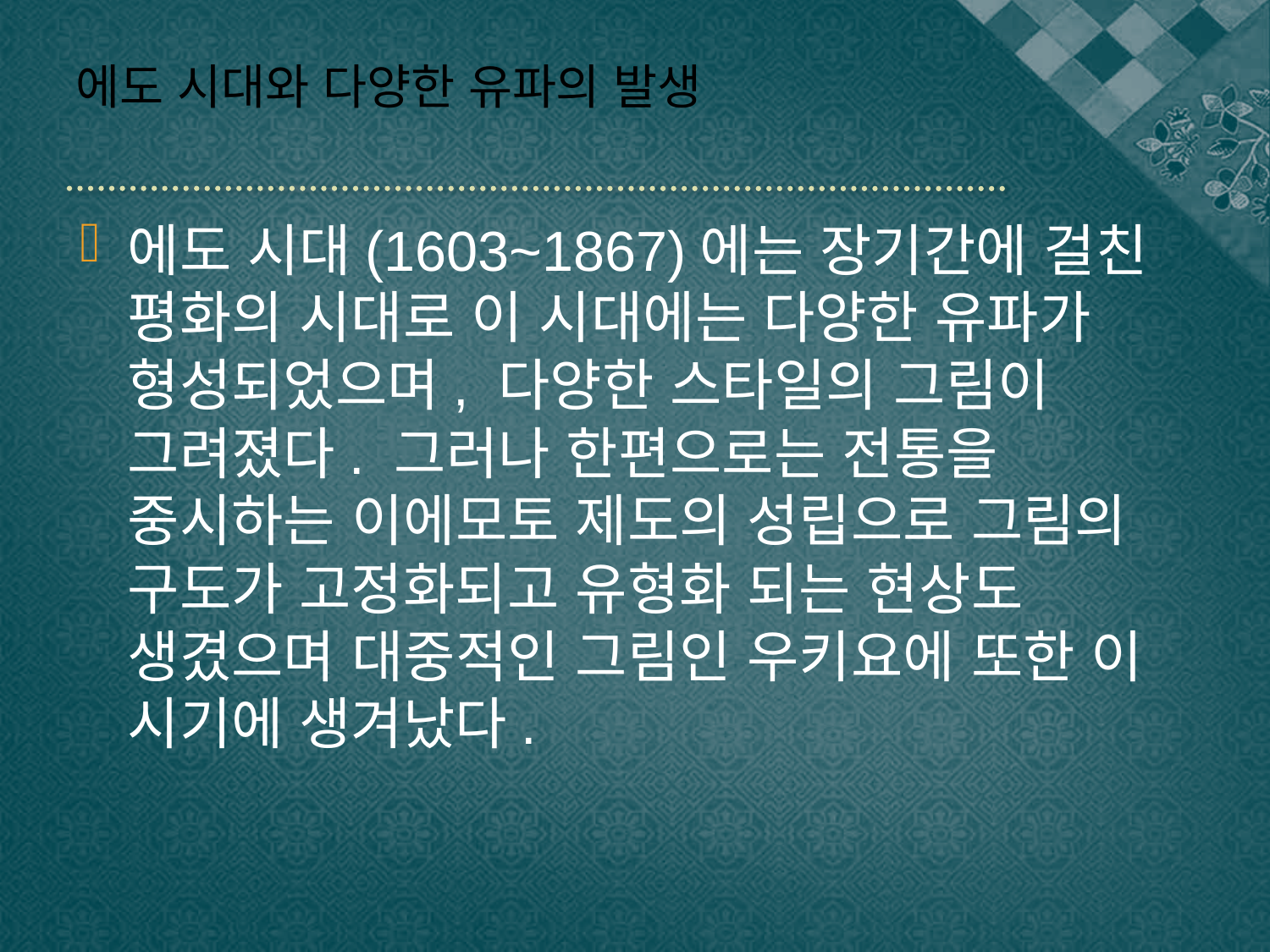

# 에도 시대와 다양한 유파의 발생
에도 시대(1603~1867)에는 장기간에 걸친 평화의 시대로 이 시대에는 다양한 유파가 형성되었으며, 다양한 스타일의 그림이 그려졌다. 그러나 한편으로는 전통을 중시하는 이에모토 제도의 성립으로 그림의 구도가 고정화되고 유형화 되는 현상도 생겼으며 대중적인 그림인 우키요에 또한 이 시기에 생겨났다.